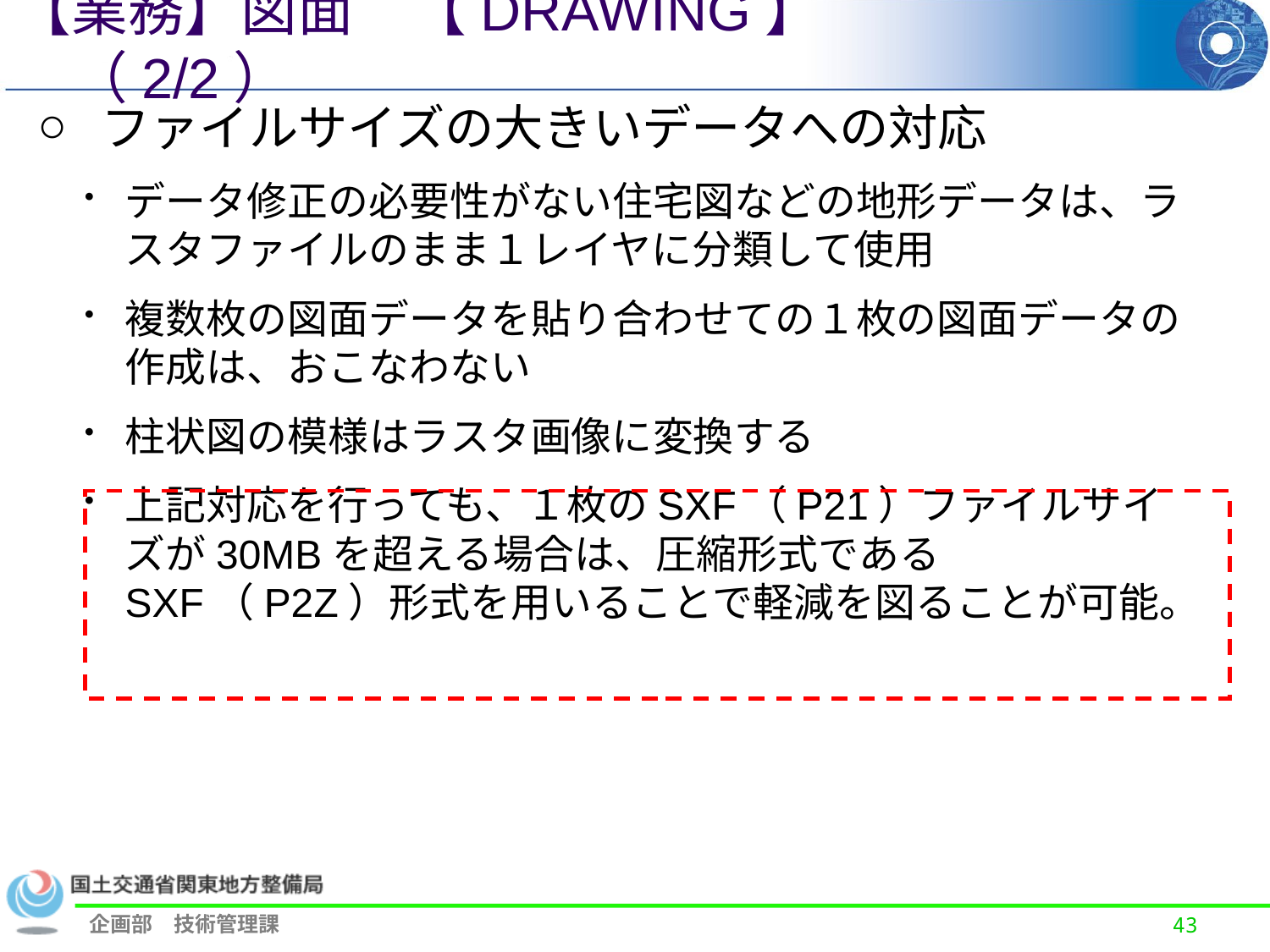

【業務】図面　【DRAWING】　（2/2）
ファイルサイズの大きいデータへの対応
データ修正の必要性がない住宅図などの地形データは、ラスタファイルのまま１レイヤに分類して使用
複数枚の図面データを貼り合わせての１枚の図面データの作成は、おこなわない
柱状図の模様はラスタ画像に変換する
上記対応を行っても、１枚のSXF（P21）ファイルサイズが30MBを超える場合は、圧縮形式であるSXF（P2Z）形式を用いることで軽減を図ることが可能。